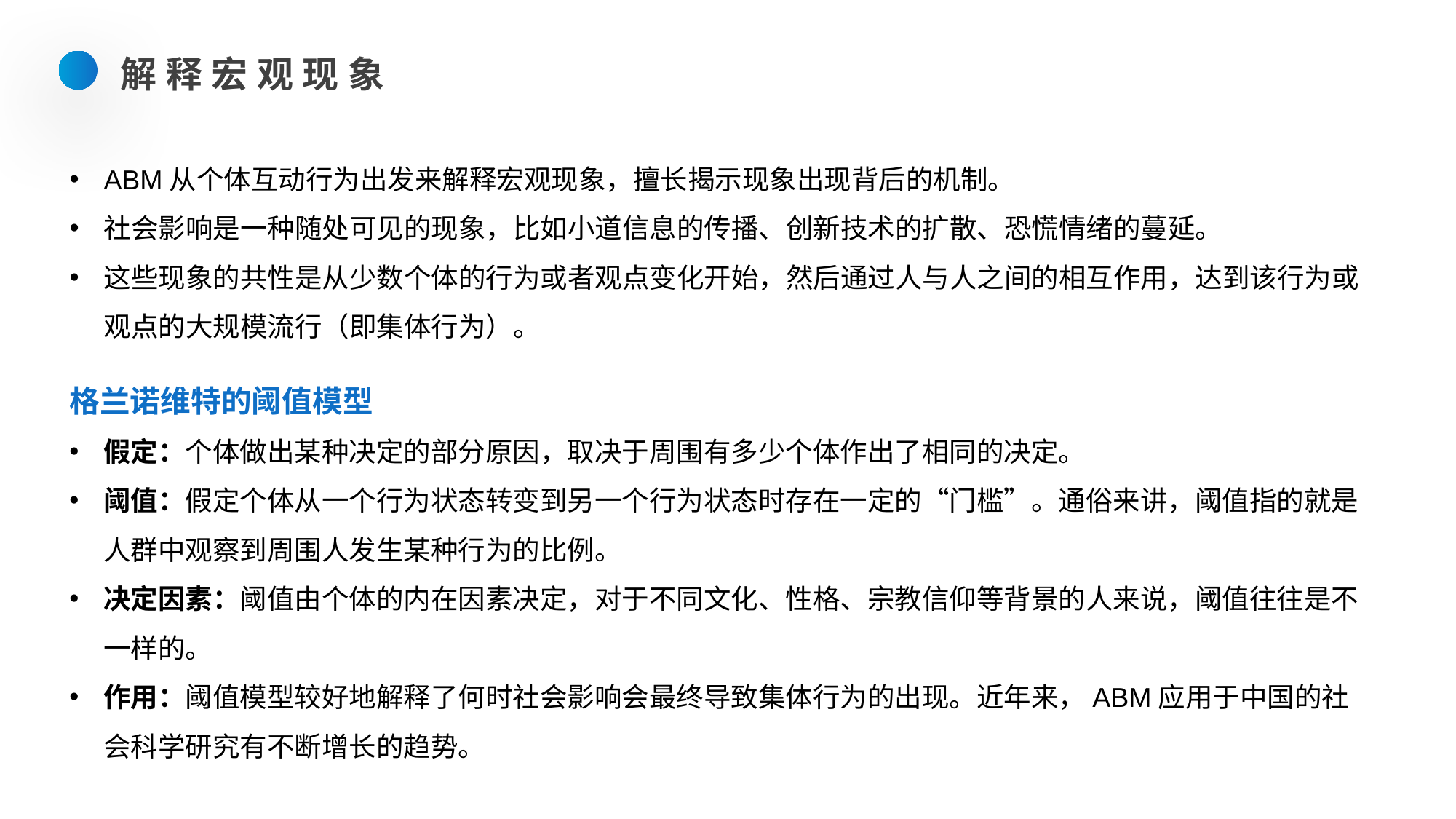

解释宏观现象

ABM从个体互动行为出发来解释宏观现象，擅长揭示现象出现背后的机制。
社会影响是一种随处可见的现象，比如小道信息的传播、创新技术的扩散、恐慌情绪的蔓延。
这些现象的共性是从少数个体的行为或者观点变化开始，然后通过人与人之间的相互作用，达到该行为或观点的大规模流行（即集体行为）。
格兰诺维特的阈值模型
假定：个体做出某种决定的部分原因，取决于周围有多少个体作出了相同的决定。
阈值：假定个体从一个行为状态转变到另一个行为状态时存在一定的“门槛”。通俗来讲，阈值指的就是人群中观察到周围人发生某种行为的比例。
决定因素：阈值由个体的内在因素决定，对于不同文化、性格、宗教信仰等背景的人来说，阈值往往是不一样的。
作用：阈值模型较好地解释了何时社会影响会最终导致集体行为的出现。近年来，ABM应用于中国的社会科学研究有不断增长的趋势。
Learn More